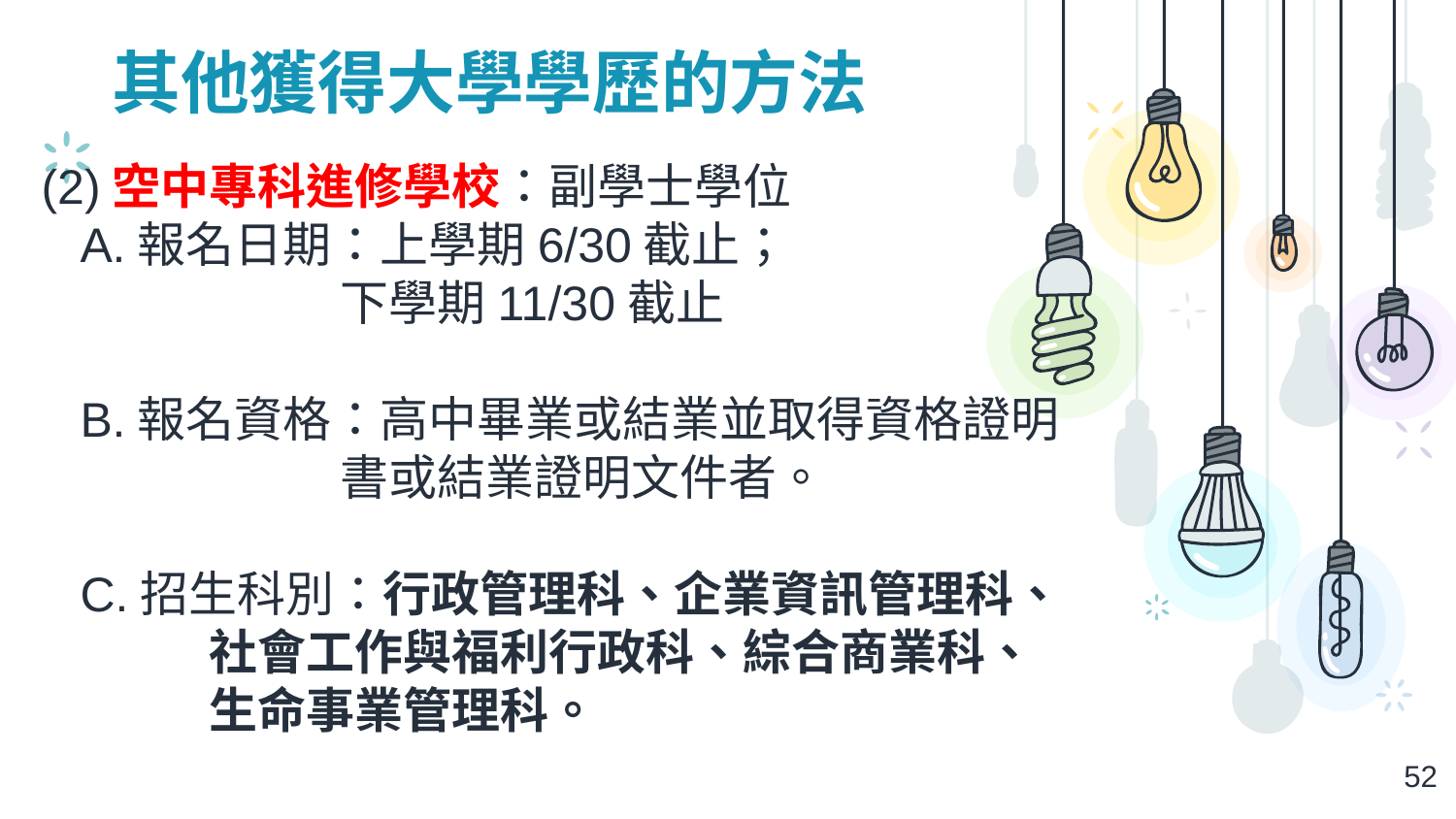

# 其他獲得大學學歷的方法
 (2)空中專科進修學校：副學士學位
     A.報名日期：上學期6/30截止；
                             下學期11/30截止

     B.報名資格：高中畢業或結業並取得資格證明
                             書或結業證明文件者。

     C.招生科別：行政管理科、企業資訊管理科、
                 社會工作與福利行政科、綜合商業科、
                 生命事業管理科。
52